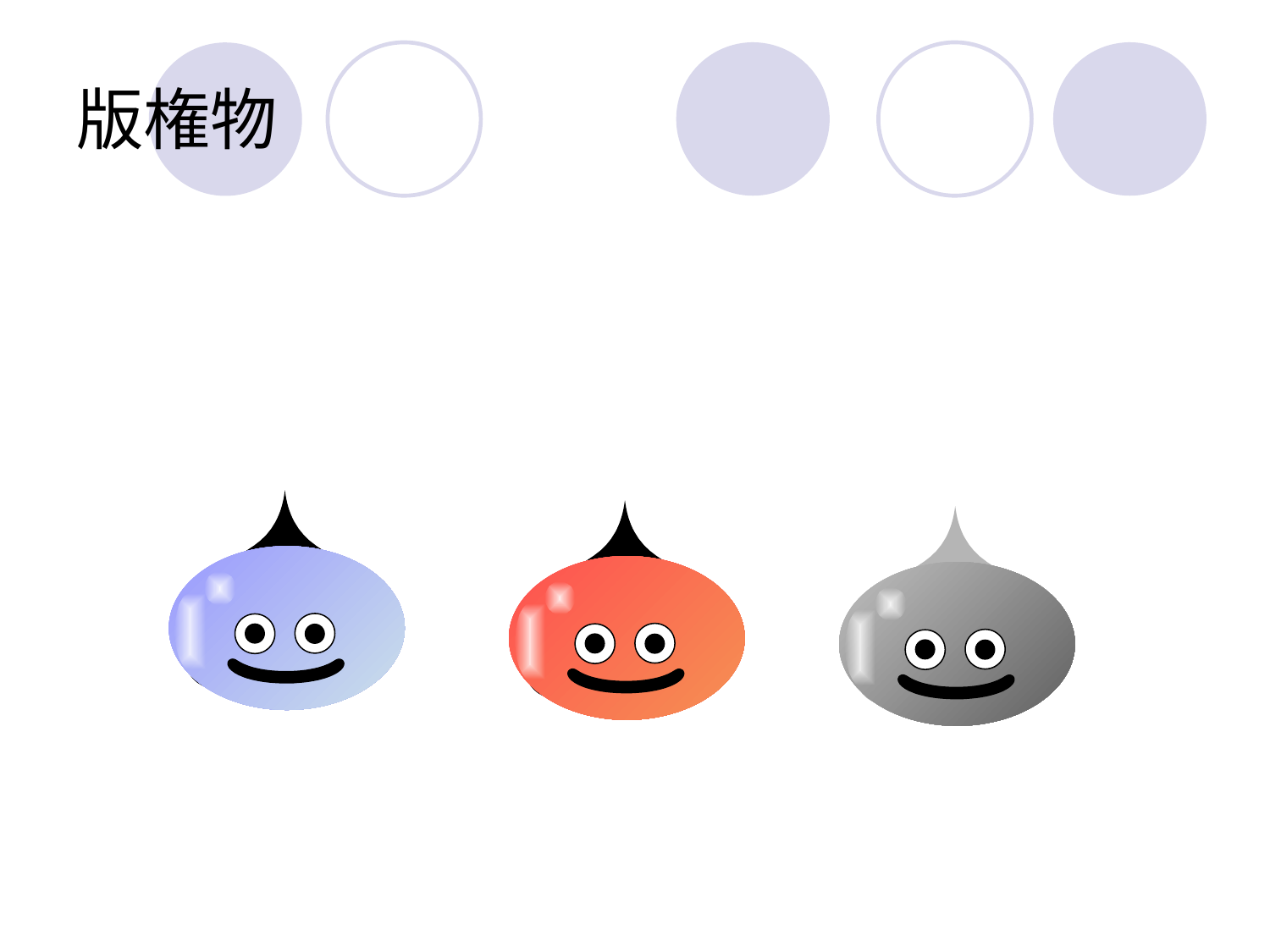

# 版権物
❤
❤
❤

●

●
●